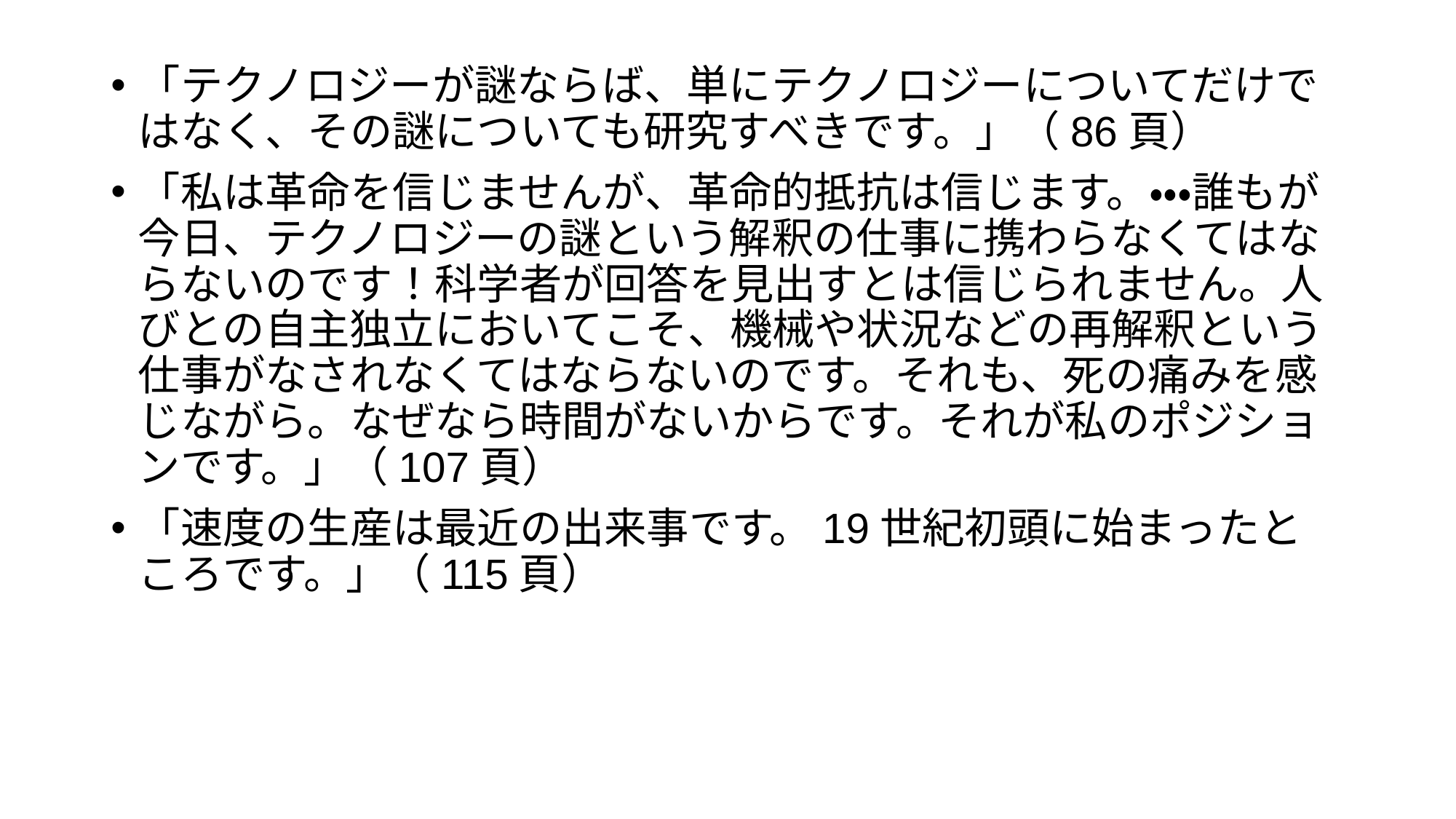

#
「テクノロジーが謎ならば、単にテクノロジーについてだけではなく、その謎についても研究すべきです。」（86頁）
「私は革命を信じませんが、革命的抵抗は信じます。・・・誰もが今日、テクノロジーの謎という解釈の仕事に携わらなくてはならないのです！科学者が回答を見出すとは信じられません。人びとの自主独立においてこそ、機械や状況などの再解釈という仕事がなされなくてはならないのです。それも、死の痛みを感じながら。なぜなら時間がないからです。それが私のポジションです。」（107頁）
「速度の生産は最近の出来事です。19世紀初頭に始まったところです。」（115頁）